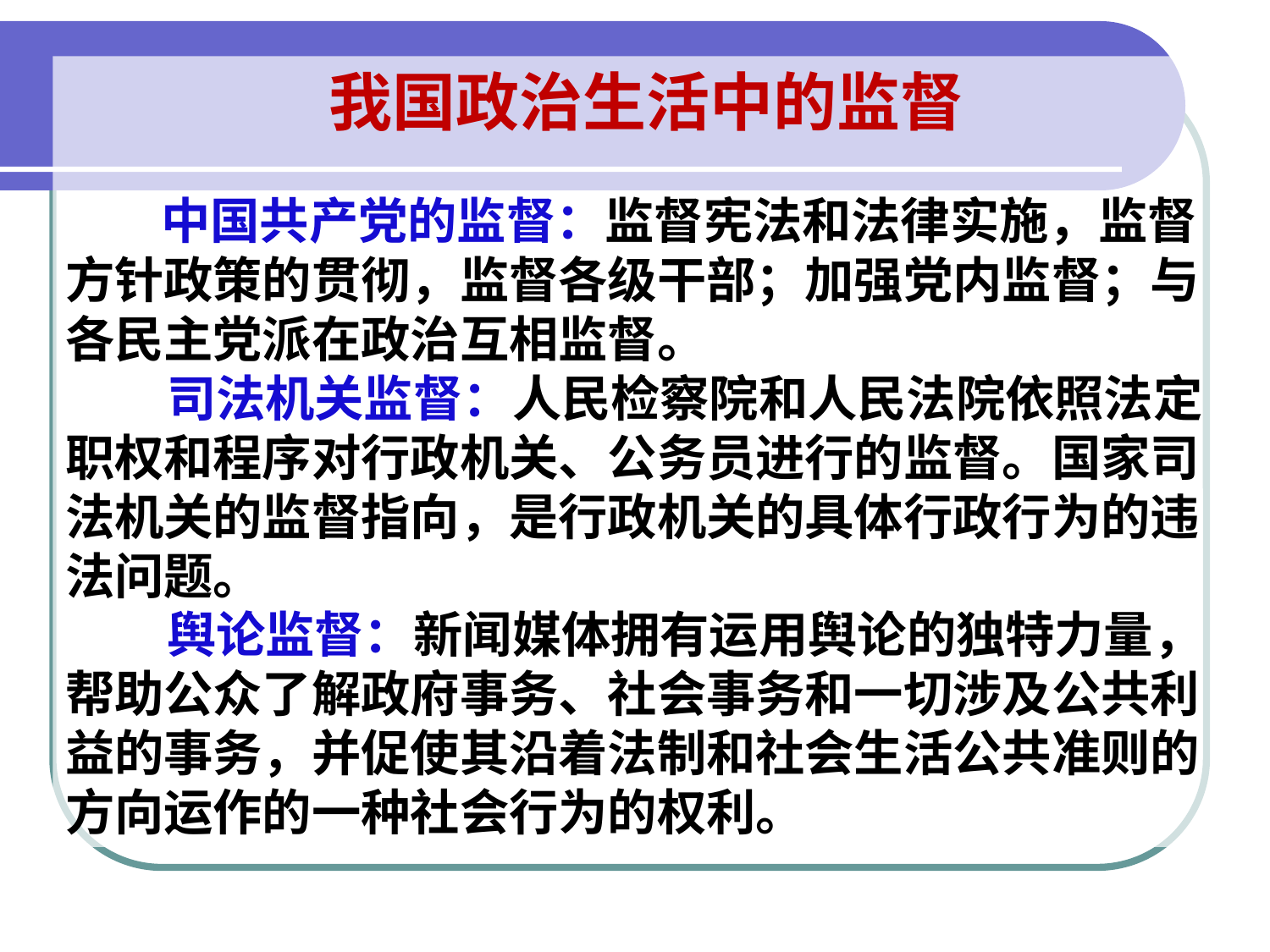

我国政治生活中的监督

         中国共产党的监督：监督宪法和法律实施，监督方针政策的贯彻，监督各级干部；加强党内监督；与各民主党派在政治互相监督。
        司法机关监督：人民检察院和人民法院依照法定职权和程序对行政机关、公务员进行的监督。国家司法机关的监督指向，是行政机关的具体行政行为的违法问题。
        舆论监督：新闻媒体拥有运用舆论的独特力量，帮助公众了解政府事务、社会事务和一切涉及公共利益的事务，并促使其沿着法制和社会生活公共准则的方向运作的一种社会行为的权利。